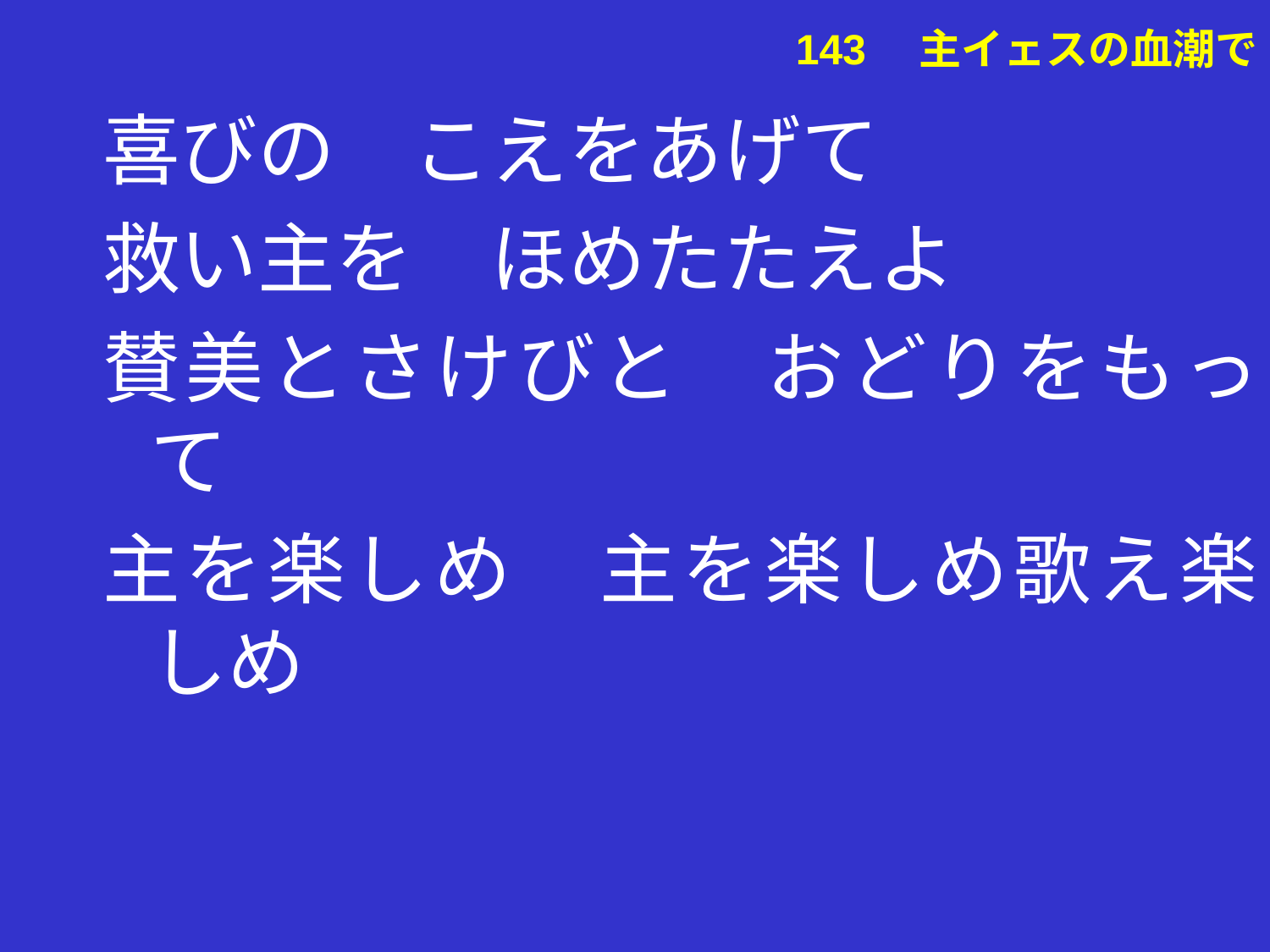

喜びの　こえをあげて
救い主を　ほめたたえよ
賛美とさけびと　おどりをもって
主を楽しめ　主を楽しめ歌え楽しめ

# 143　主イェスの血潮で